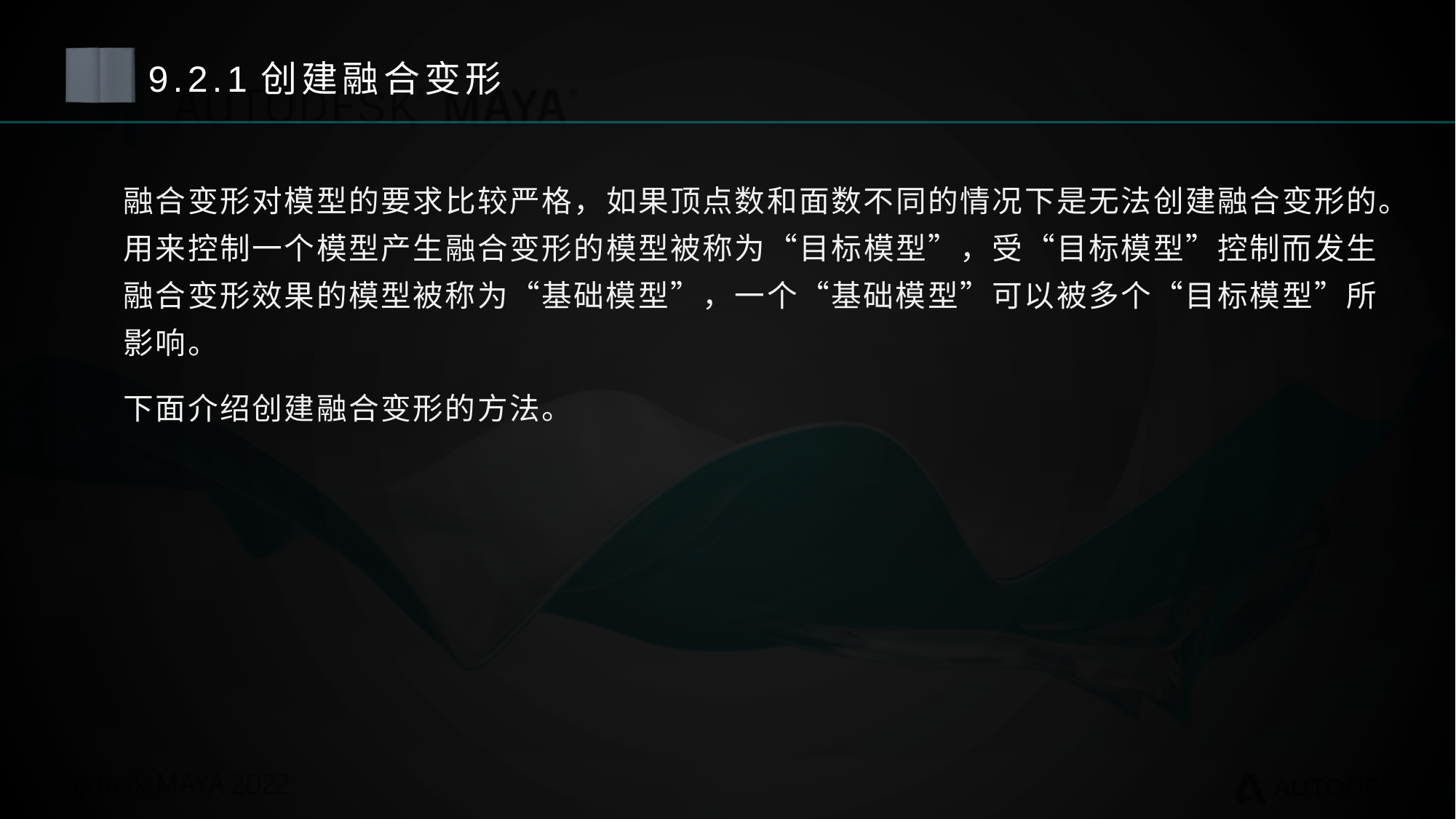

9.2.1创建融合变形
融合变形对模型的要求比较严格，如果顶点数和面数不同的情况下是无法创建融合变形的。用来控制一个模型产生融合变形的模型被称为“目标模型”，受“目标模型”控制而发生融合变形效果的模型被称为“基础模型”，一个“基础模型”可以被多个“目标模型”所影响。
下面介绍创建融合变形的方法。